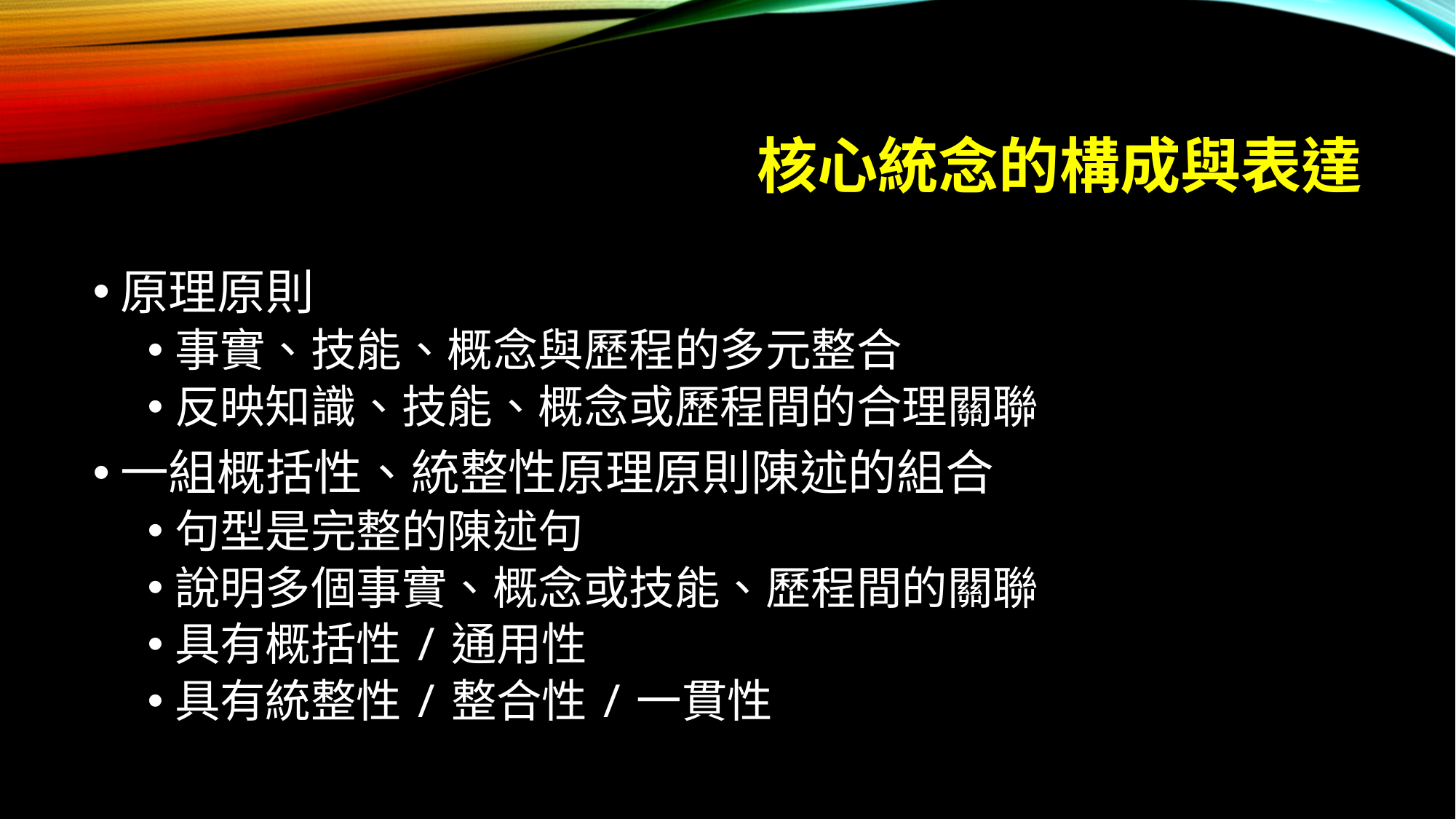

# 核心統念的構成與表達
原理原則
事實、技能、概念與歷程的多元整合
反映知識、技能、概念或歷程間的合理關聯
一組概括性、統整性原理原則陳述的組合
句型是完整的陳述句
說明多個事實、概念或技能、歷程間的關聯
具有概括性/通用性
具有統整性/整合性/一貫性